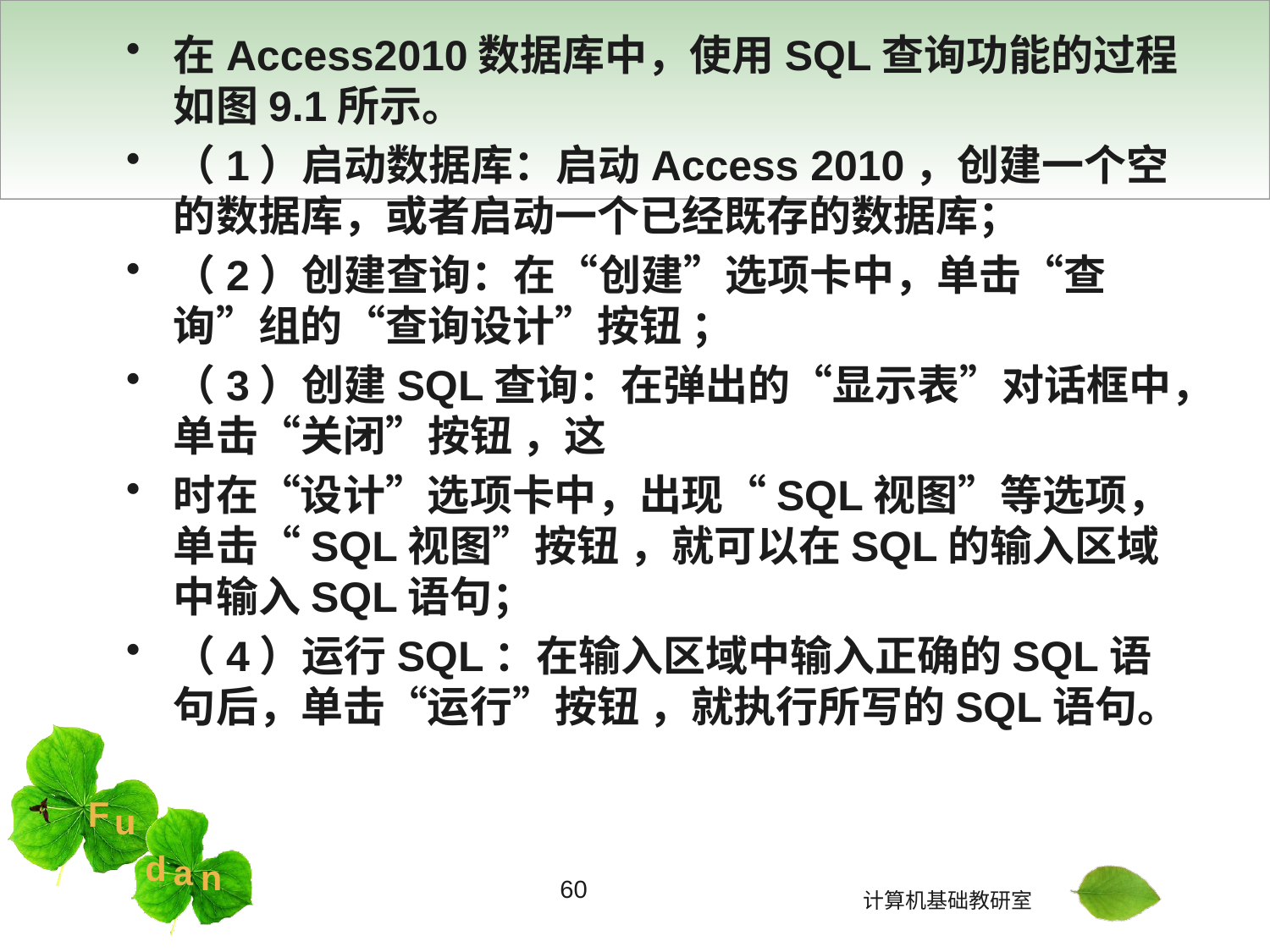

#
在Access2010数据库中，使用SQL查询功能的过程如图9.1所示。
（1）启动数据库：启动Access 2010，创建一个空的数据库，或者启动一个已经既存的数据库；
（2）创建查询：在“创建”选项卡中，单击“查询”组的“查询设计”按钮 ；
（3）创建SQL查询：在弹出的“显示表”对话框中，单击“关闭”按钮 ，这
时在“设计”选项卡中，出现“SQL视图”等选项，单击“SQL视图”按钮 ，就可以在SQL的输入区域中输入SQL语句；
（4）运行SQL：在输入区域中输入正确的SQL语句后，单击“运行”按钮 ，就执行所写的SQL语句。

60